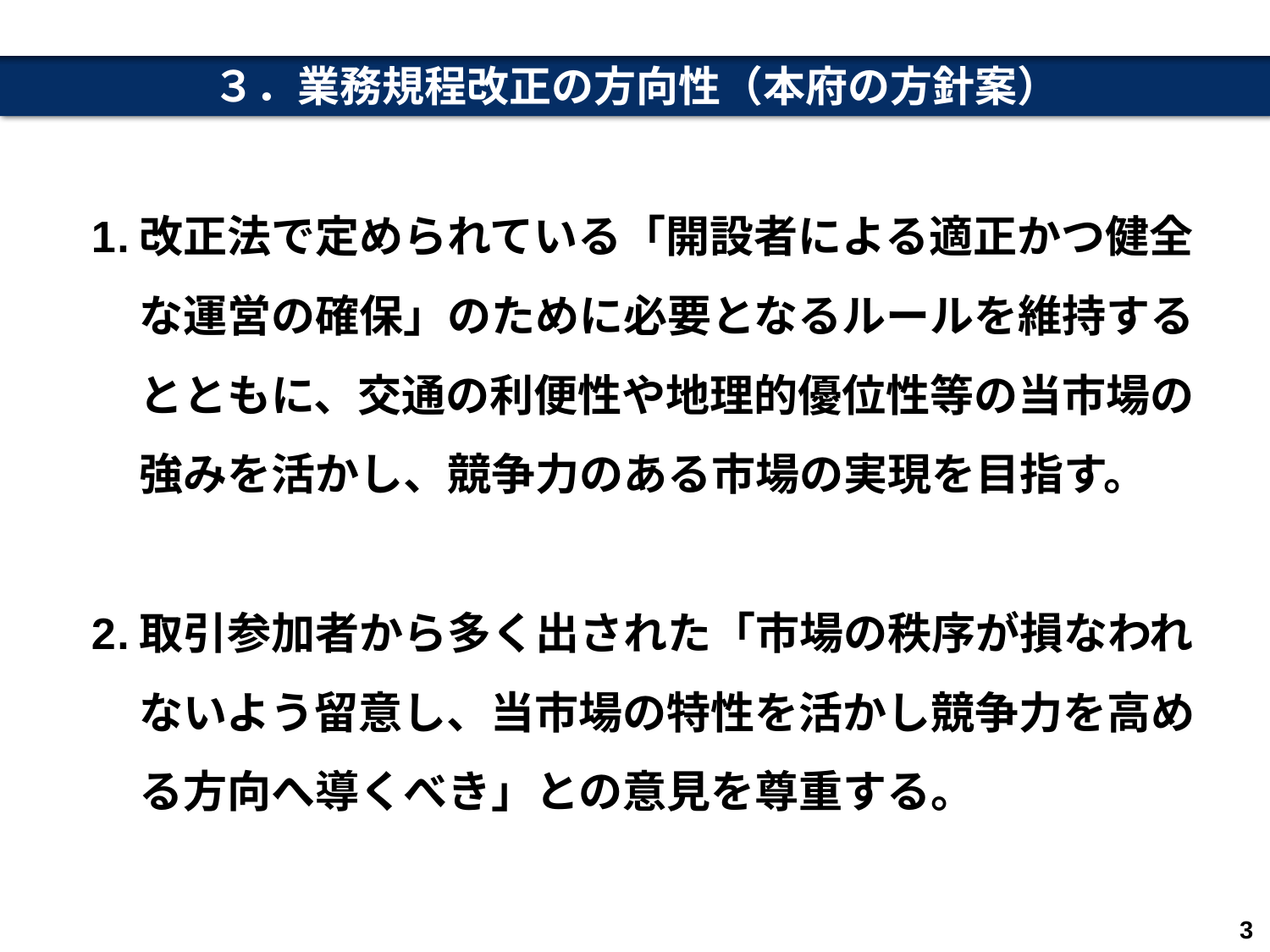

３．業務規程改正の方向性（本府の方針案）
改正法で定められている「開設者による適正かつ健全な運営の確保」のために必要となるルールを維持するとともに、交通の利便性や地理的優位性等の当市場の強みを活かし、競争力のある市場の実現を目指す。

取引参加者から多く出された「市場の秩序が損なわれないよう留意し、当市場の特性を活かし競争力を高める方向へ導くべき」との意見を尊重する。
3